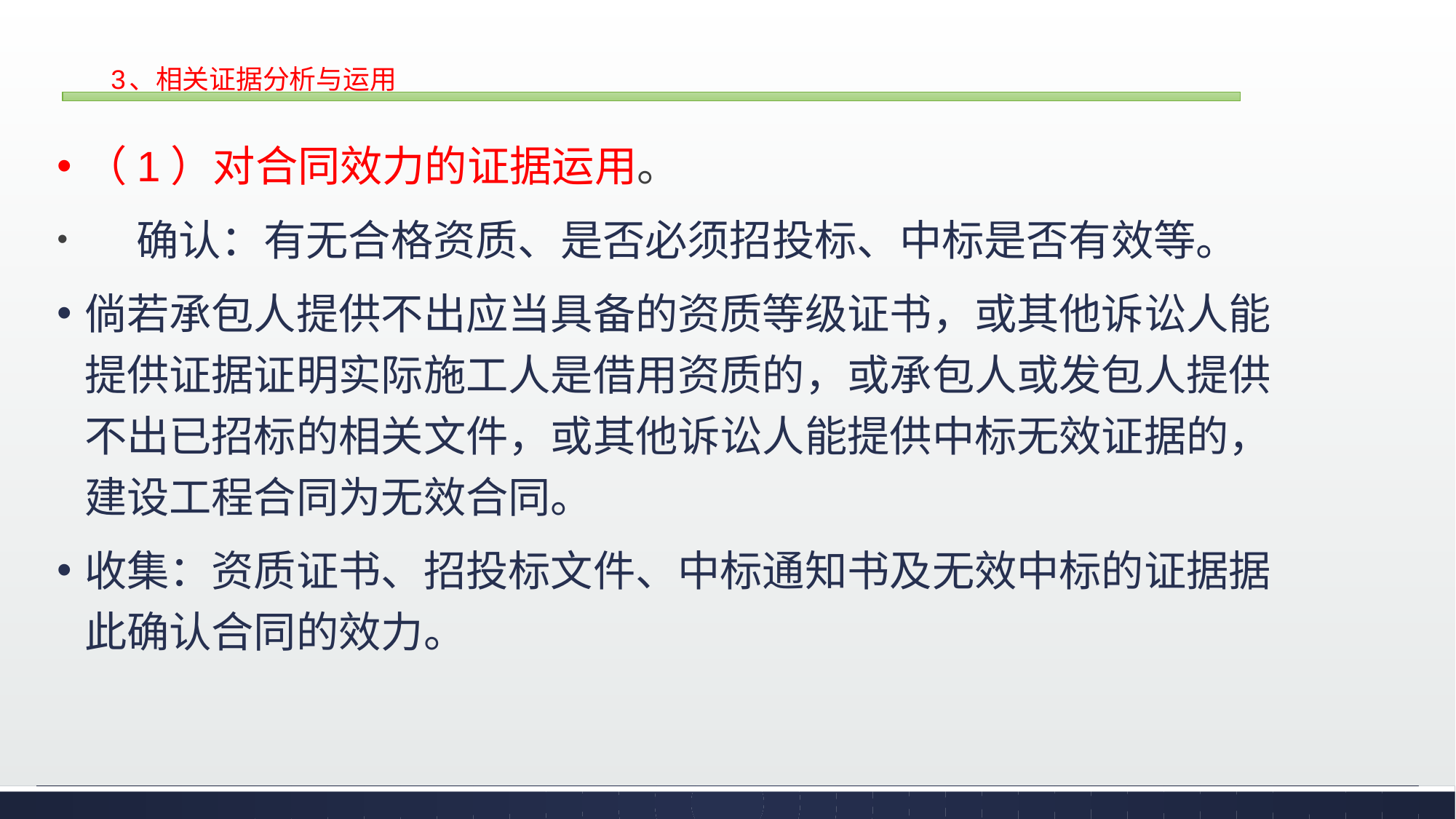

# 3、相关证据分析与运用

（1）对合同效力的证据运用。
     确认：有无合格资质、是否必须招投标、中标是否有效等。
倘若承包人提供不出应当具备的资质等级证书，或其他诉讼人能提供证据证明实际施工人是借用资质的，或承包人或发包人提供不出已招标的相关文件，或其他诉讼人能提供中标无效证据的，建设工程合同为无效合同。
收集：资质证书、招投标文件、中标通知书及无效中标的证据据此确认合同的效力。